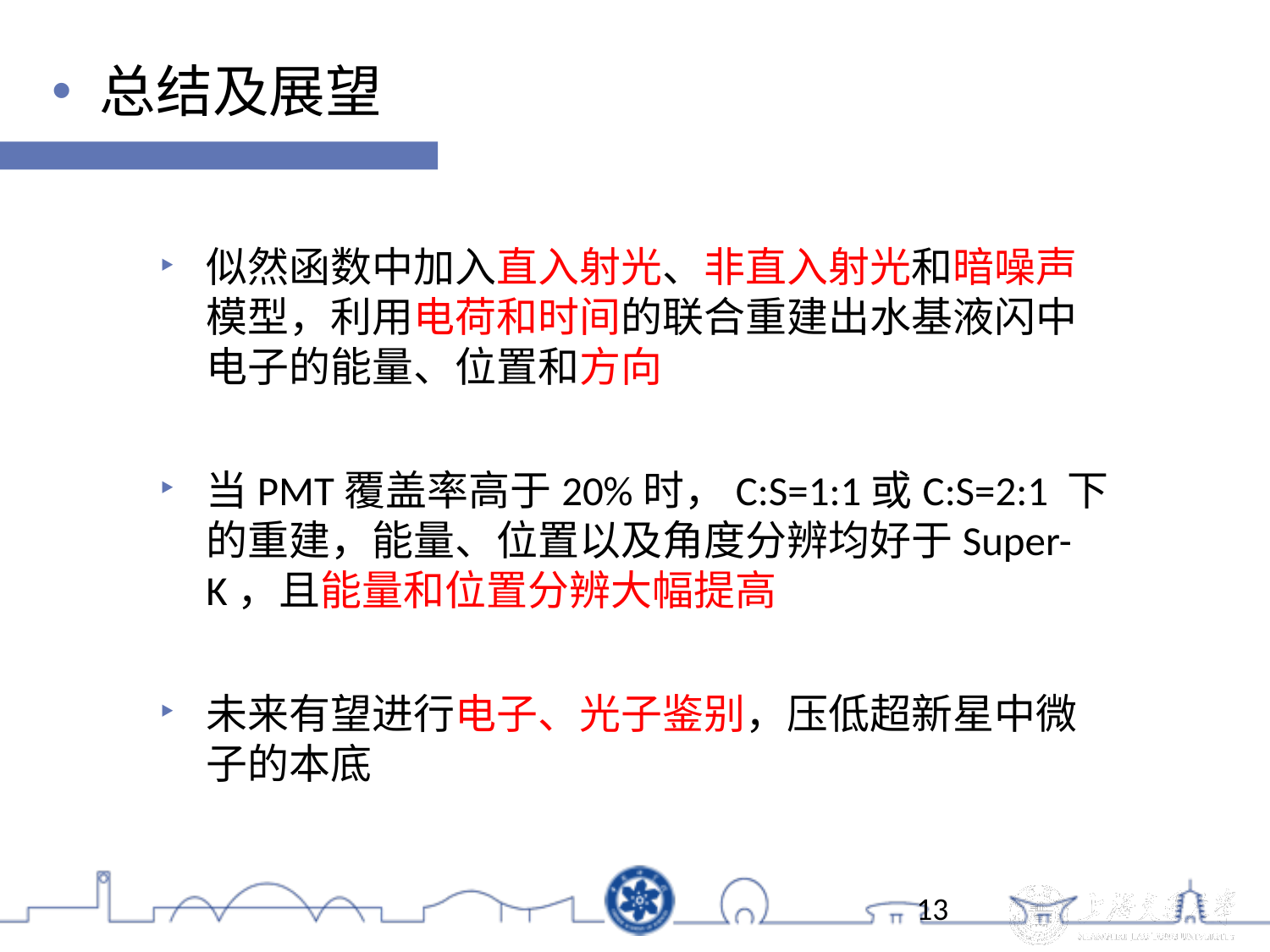

总结及展望

似然函数中加入直入射光、非直入射光和暗噪声模型，利用电荷和时间的联合重建出水基液闪中电子的能量、位置和方向

当PMT覆盖率高于20%时，C:S=1:1或C:S=2:1 下的重建，能量、位置以及角度分辨均好于Super-K，且能量和位置分辨大幅提高

未来有望进行电子、光子鉴别，压低超新星中微子的本底
13